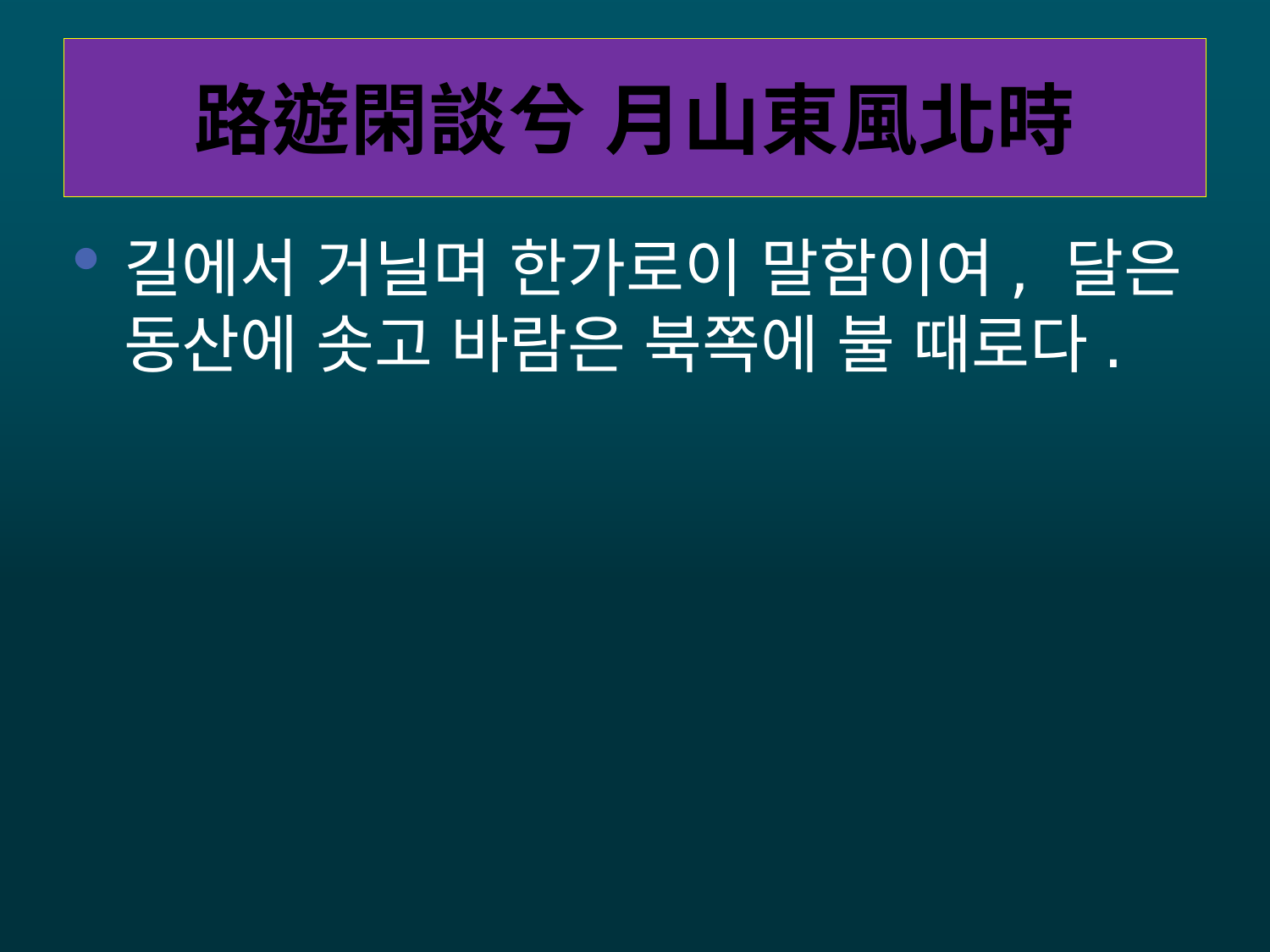

# 路遊閑談兮 月山東風北時
길에서 거닐며 한가로이 말함이여, 달은 동산에 솟고 바람은 북쪽에 불 때로다.